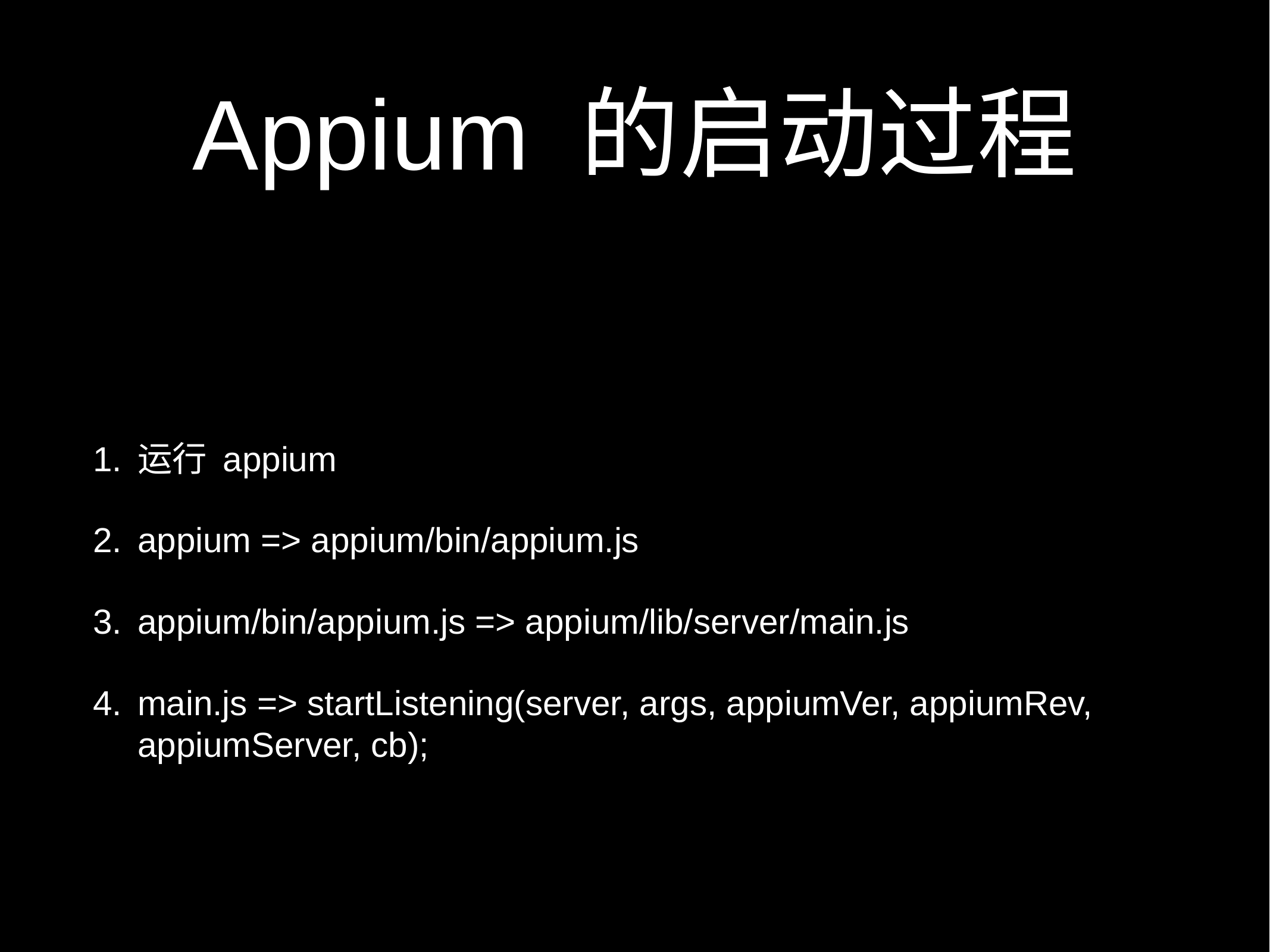

# Appium 的启动过程

运行 appium
appium => appium/bin/appium.js
appium/bin/appium.js => appium/lib/server/main.js
main.js => startListening(server, args, appiumVer, appiumRev, appiumServer, cb);